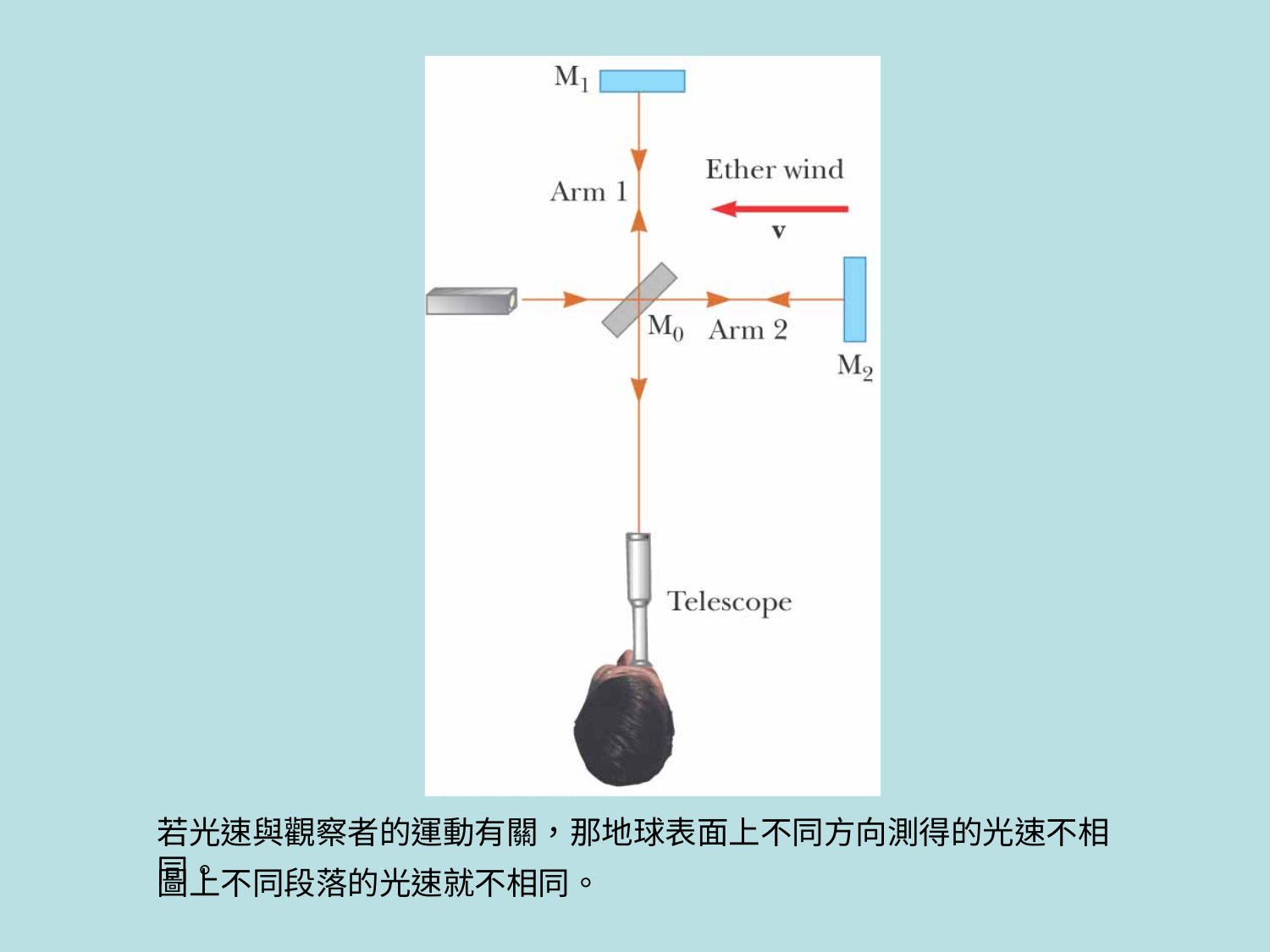

若光速與觀察者的運動有關，那地球表面上不同方向測得的光速不相同。
圖上不同段落的光速就不相同。